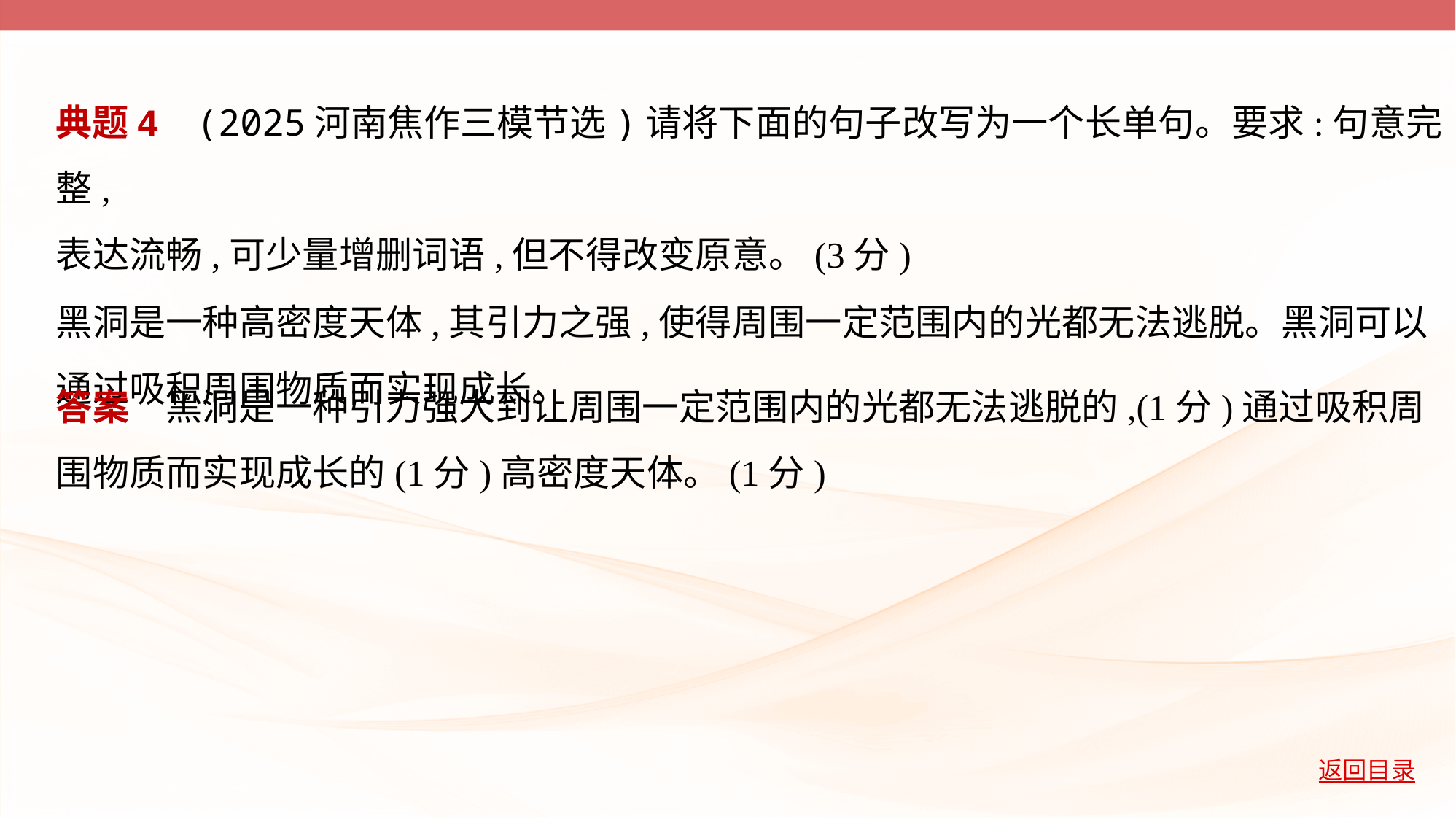

典题4    (2025河南焦作三模节选)请将下面的句子改写为一个长单句。要求:句意完整,
表达流畅,可少量增删词语,但不得改变原意。(3分)
黑洞是一种高密度天体,其引力之强,使得周围一定范围内的光都无法逃脱。黑洞可以
通过吸积周围物质而实现成长。
答案　黑洞是一种引力强大到让周围一定范围内的光都无法逃脱的,(1分)通过吸积周
围物质而实现成长的(1分)高密度天体。(1分)